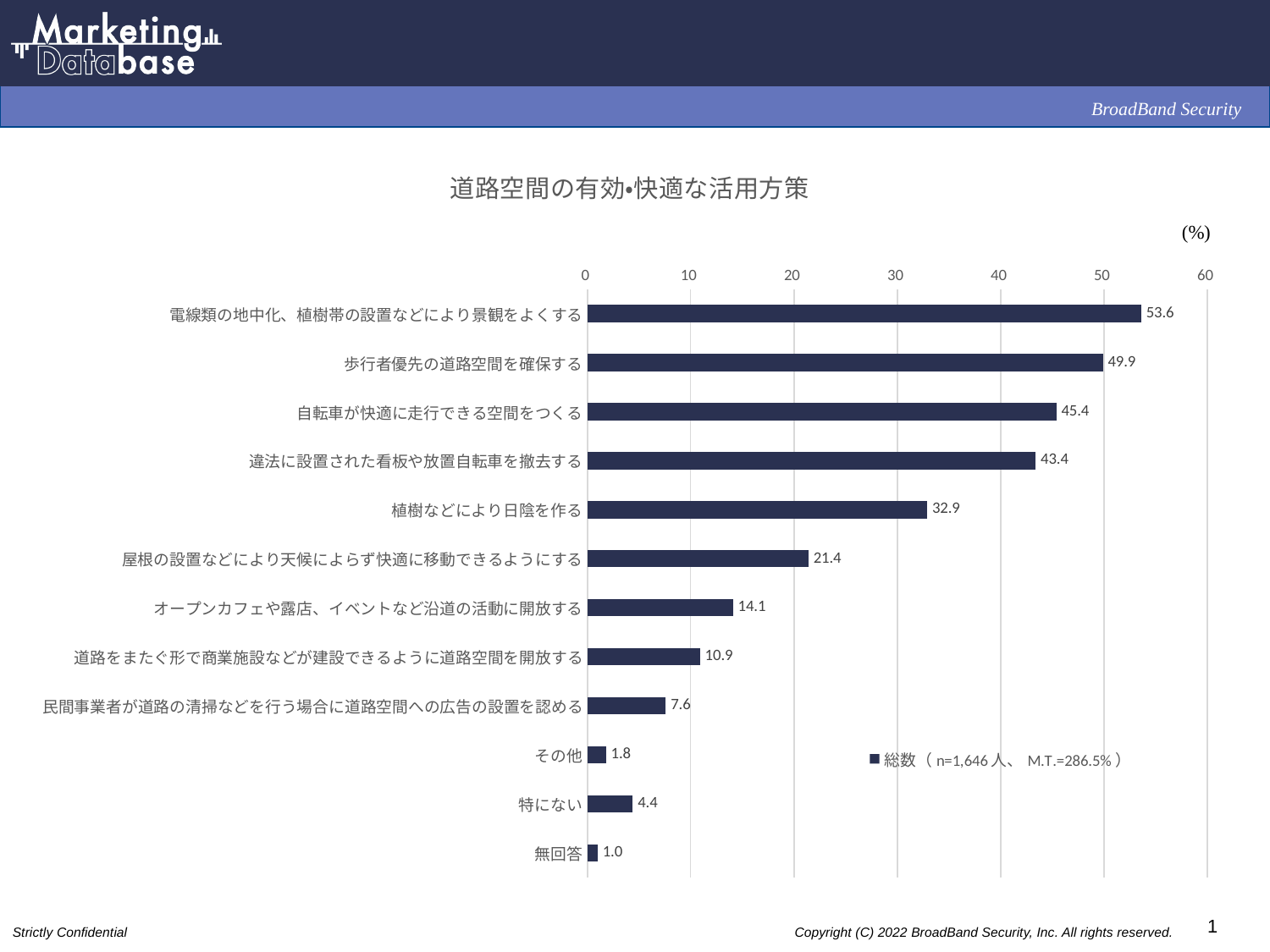

### Chart: 道路空間の有効・快適な活用方策

| Category | 総数（n=1,646人、M.T.=286.5%） |
|---|---|
| 電線類の地中化、植樹帯の設置などにより景観をよくする | 53.6 |
| 歩行者優先の道路空間を確保する | 49.9 |
| 自転車が快適に走行できる空間をつくる | 45.4 |
| 違法に設置された看板や放置自転車を撤去する | 43.4 |
| 植樹などにより日陰を作る | 32.9 |
| 屋根の設置などにより天候によらず快適に移動できるようにする | 21.4 |
| オープンカフェや露店、イベントなど沿道の活動に開放する | 14.1 |
| 道路をまたぐ形で商業施設などが建設できるように道路空間を開放する | 10.9 |
| 民間事業者が道路の清掃などを行う場合に道路空間への広告の設置を認める | 7.6 |
| その他 | 1.8 |
| 特にない | 4.4 |
| 無回答 | 1.0 |